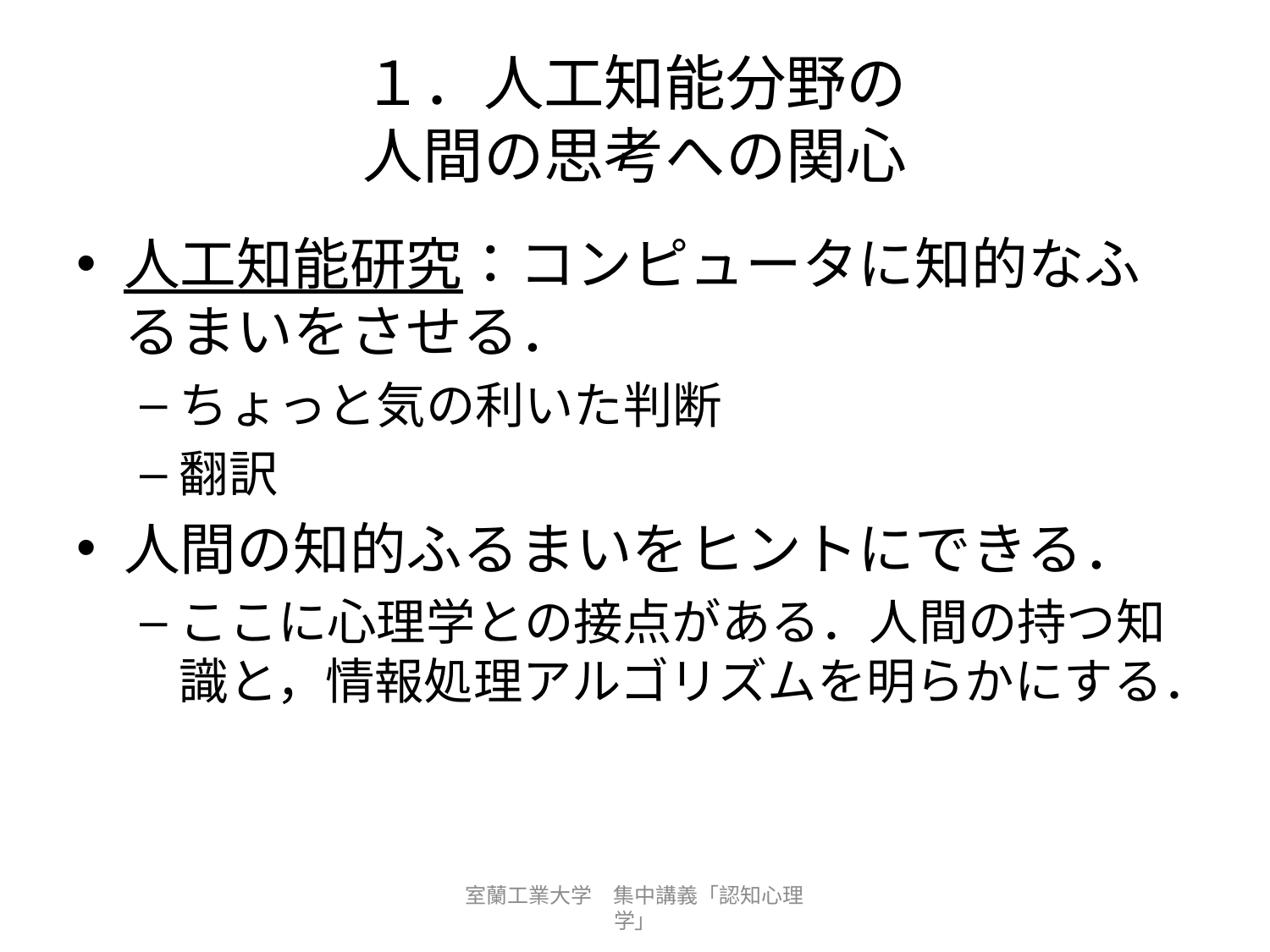

# １．人工知能分野の 人間の思考への関心
人工知能研究：コンピュータに知的なふるまいをさせる．
ちょっと気の利いた判断
翻訳
人間の知的ふるまいをヒントにできる．
ここに心理学との接点がある．人間の持つ知識と，情報処理アルゴリズムを明らかにする．
室蘭工業大学　集中講義「認知心理学」